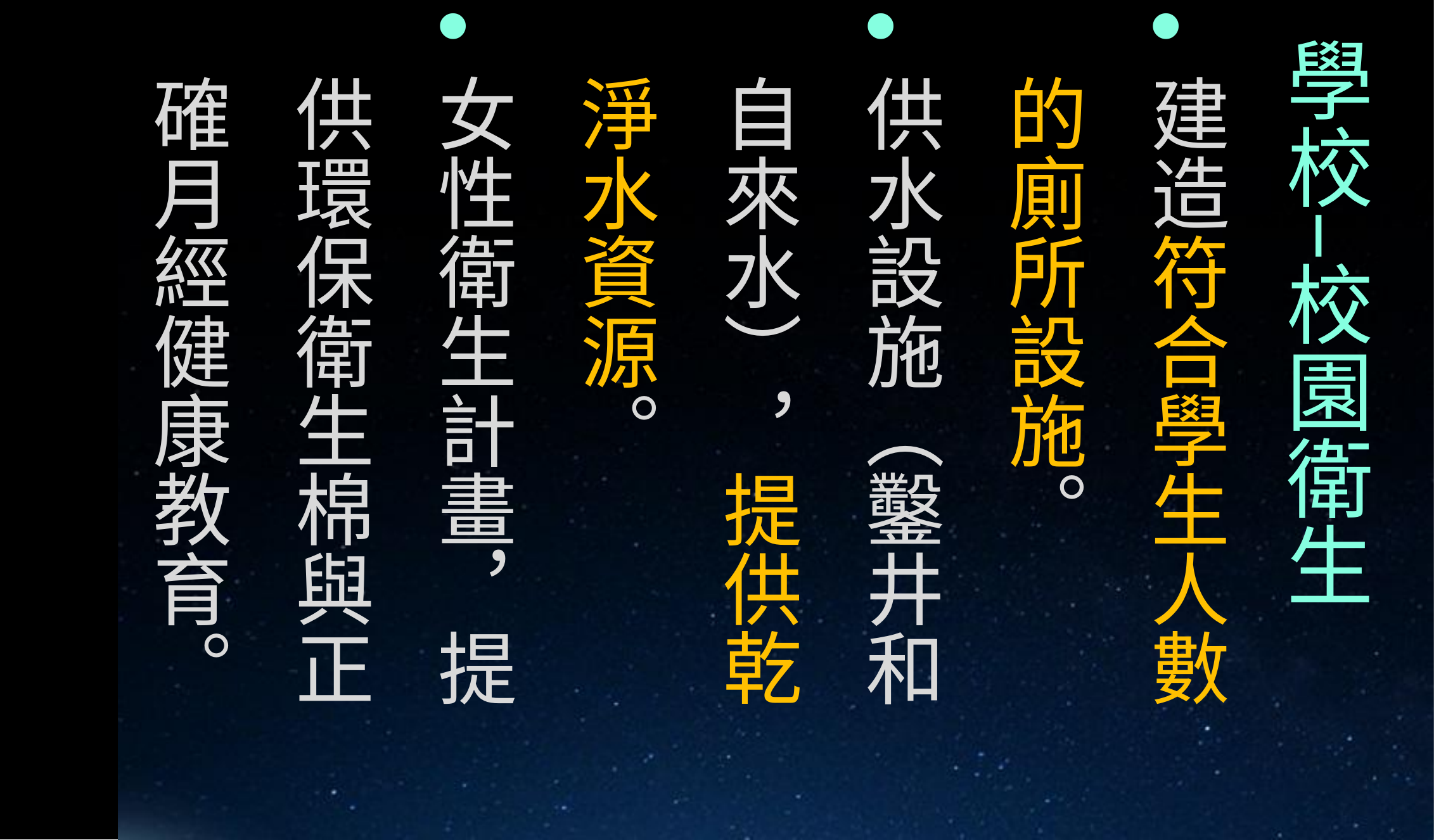

建造符合學生人數的廁所設施。
供水設施（鑿井和自來水），提供乾淨水資源。
女性衛生計畫，提供環保衛生棉與正確月經健康教育。
# 學校−校園衛生